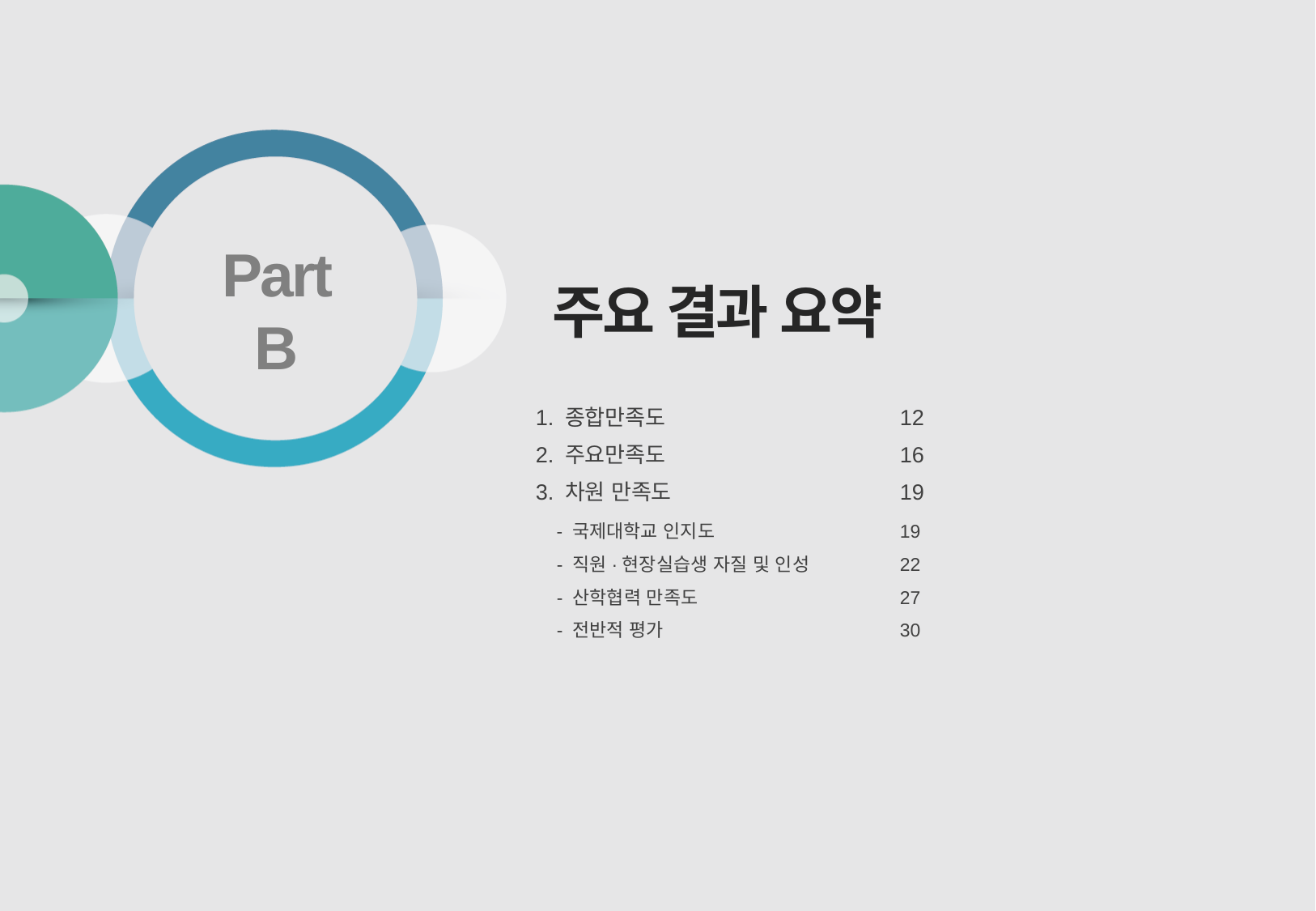

# 주요 결과 요약
Part B
1. 종합만족도		12
2. 주요만족도		16
3. 차원 만족도		19
    - 국제대학교 인지도		19
    - 직원·현장실습생 자질 및 인성	22
    - 산학협력 만족도		27
    - 전반적 평가		30